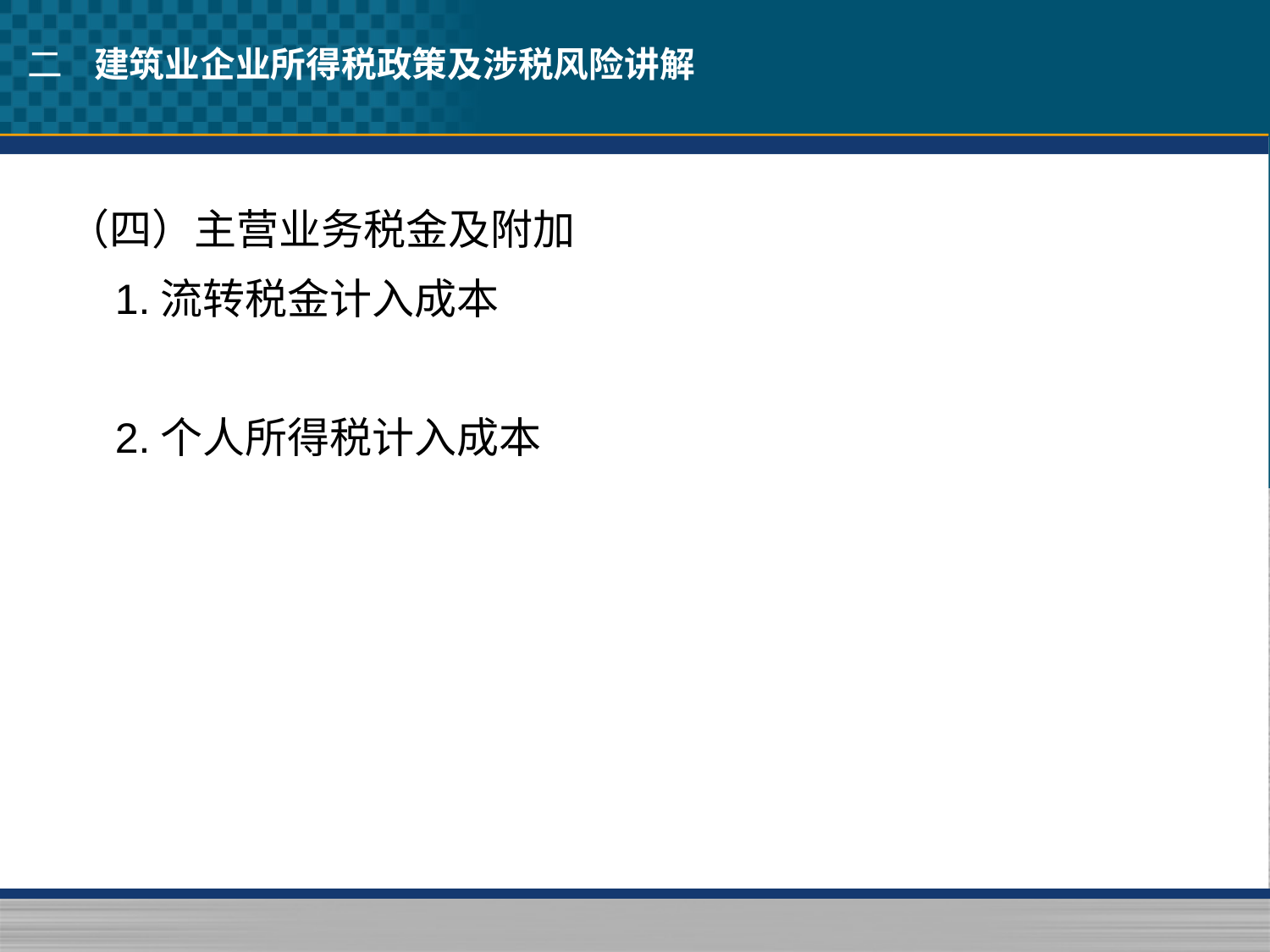

二    建筑业企业所得税政策及涉税风险讲解
（四）主营业务税金及附加
    1.流转税金计入成本

    2.个人所得税计入成本